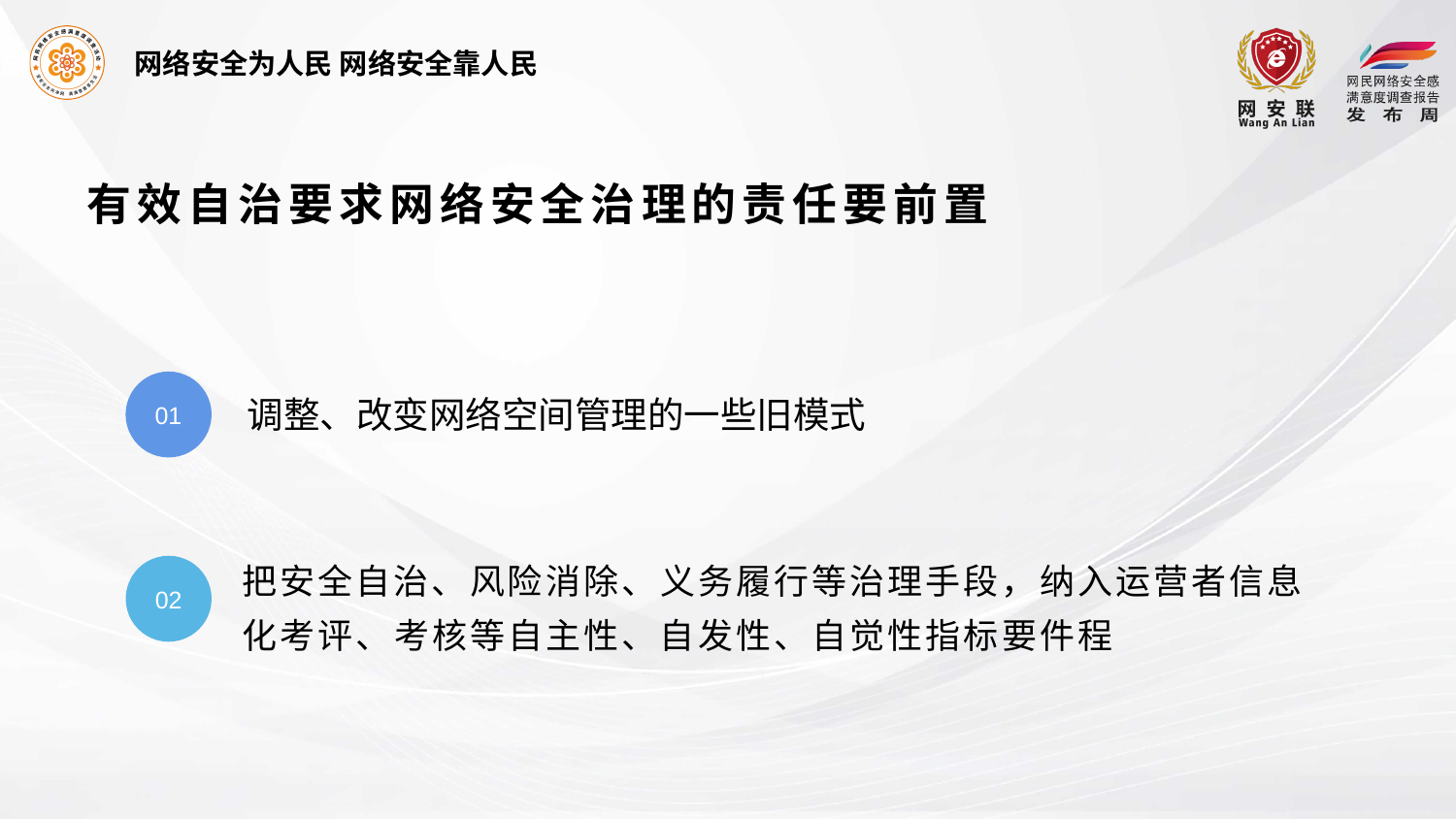

# 有效自治要求网络安全治理的责任要前置
01
调整、改变网络空间管理的一些旧模式
把安全自治、风险消除、义务履行等治理手段，纳入运营者信息化考评、考核等自主性、自发性、自觉性指标要件程
02